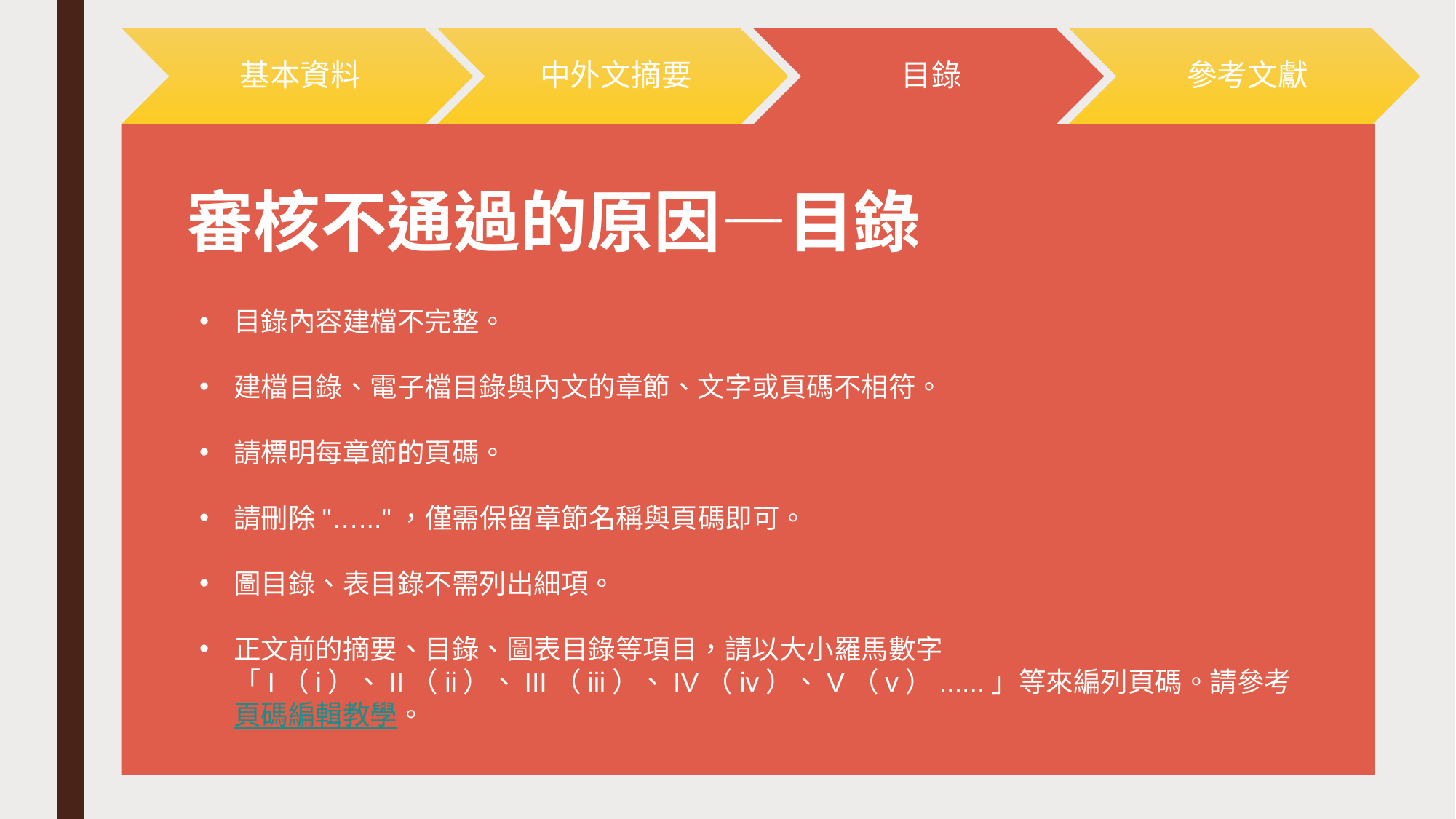

基本資料
中外文摘要
目錄
參考文獻

審核不通過的原因—目錄
目錄內容建檔不完整。

建檔目錄、電子檔目錄與內文的章節、文字或頁碼不相符。

請標明每章節的頁碼。

請刪除"…..."，僅需保留章節名稱與頁碼即可。

圖目錄、表目錄不需列出細項。

正文前的摘要、目錄、圖表目錄等項目，請以大小羅馬數字「I（i）、II（ii）、III（iii）、IV（iv）、V（v）......」等來編列頁碼。請參考頁碼編輯教學。